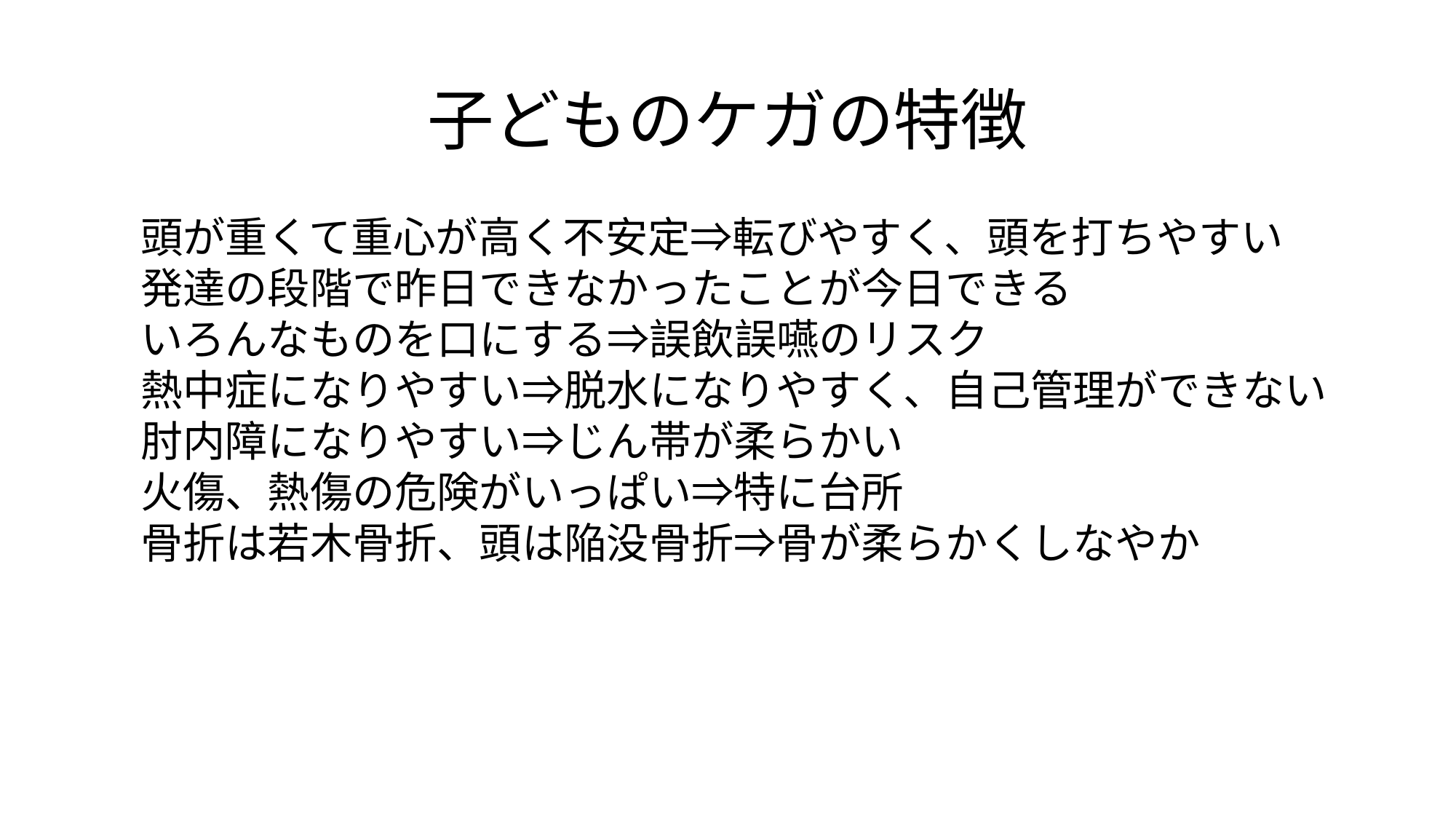

子どものケガの特徴
頭が重くて重心が高く不安定⇒転びやすく、頭を打ちやすい
発達の段階で昨日できなかったことが今日できる
いろんなものを口にする⇒誤飲誤嚥のリスク
熱中症になりやすい⇒脱水になりやすく、自己管理ができない
肘内障になりやすい⇒じん帯が柔らかい
火傷、熱傷の危険がいっぱい⇒特に台所
骨折は若木骨折、頭は陥没骨折⇒骨が柔らかくしなやか